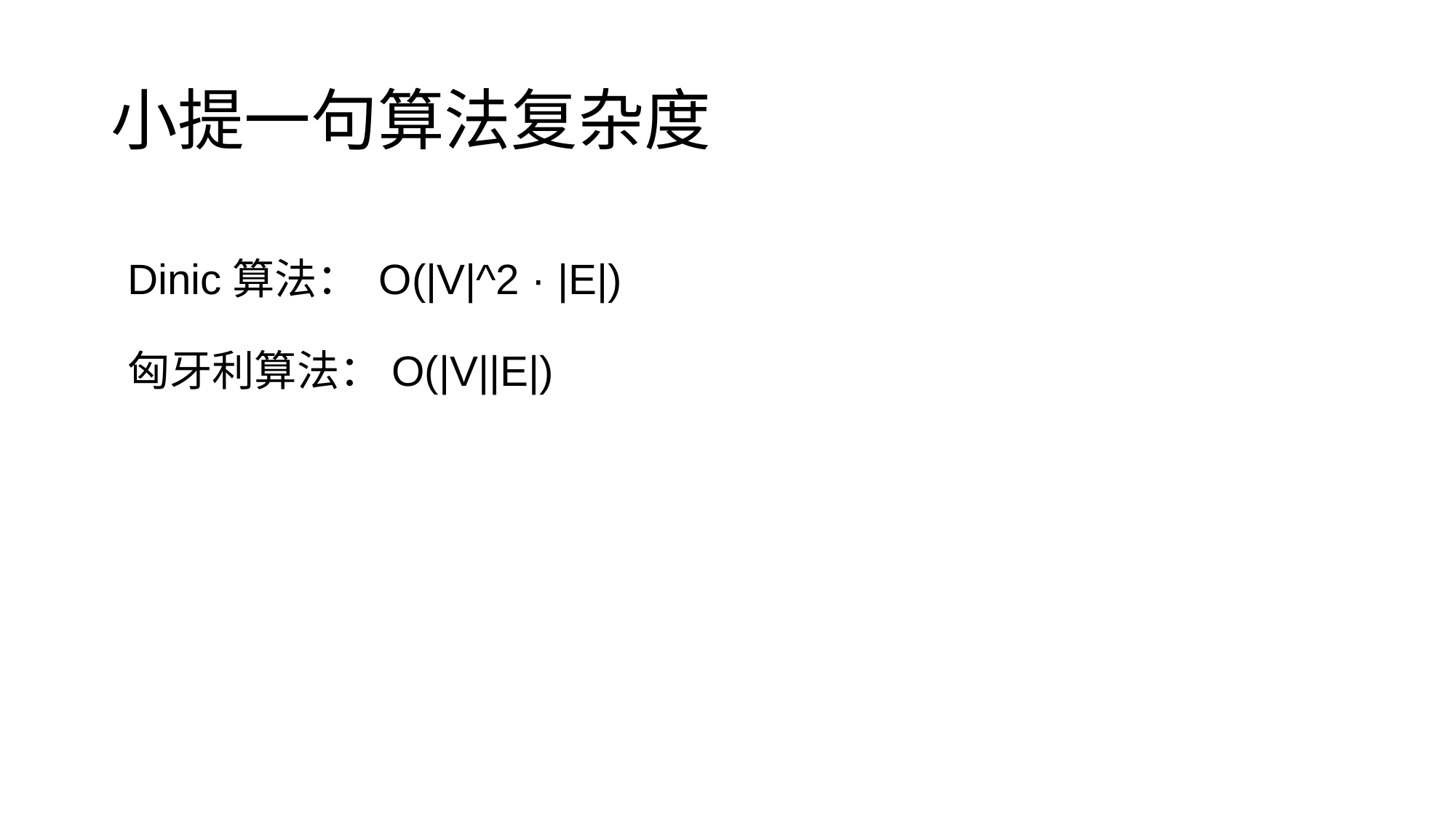

# 小提一句算法复杂度

Dinic算法： O(|V|^2 · |E|)

匈牙利算法：O(|V||E|)